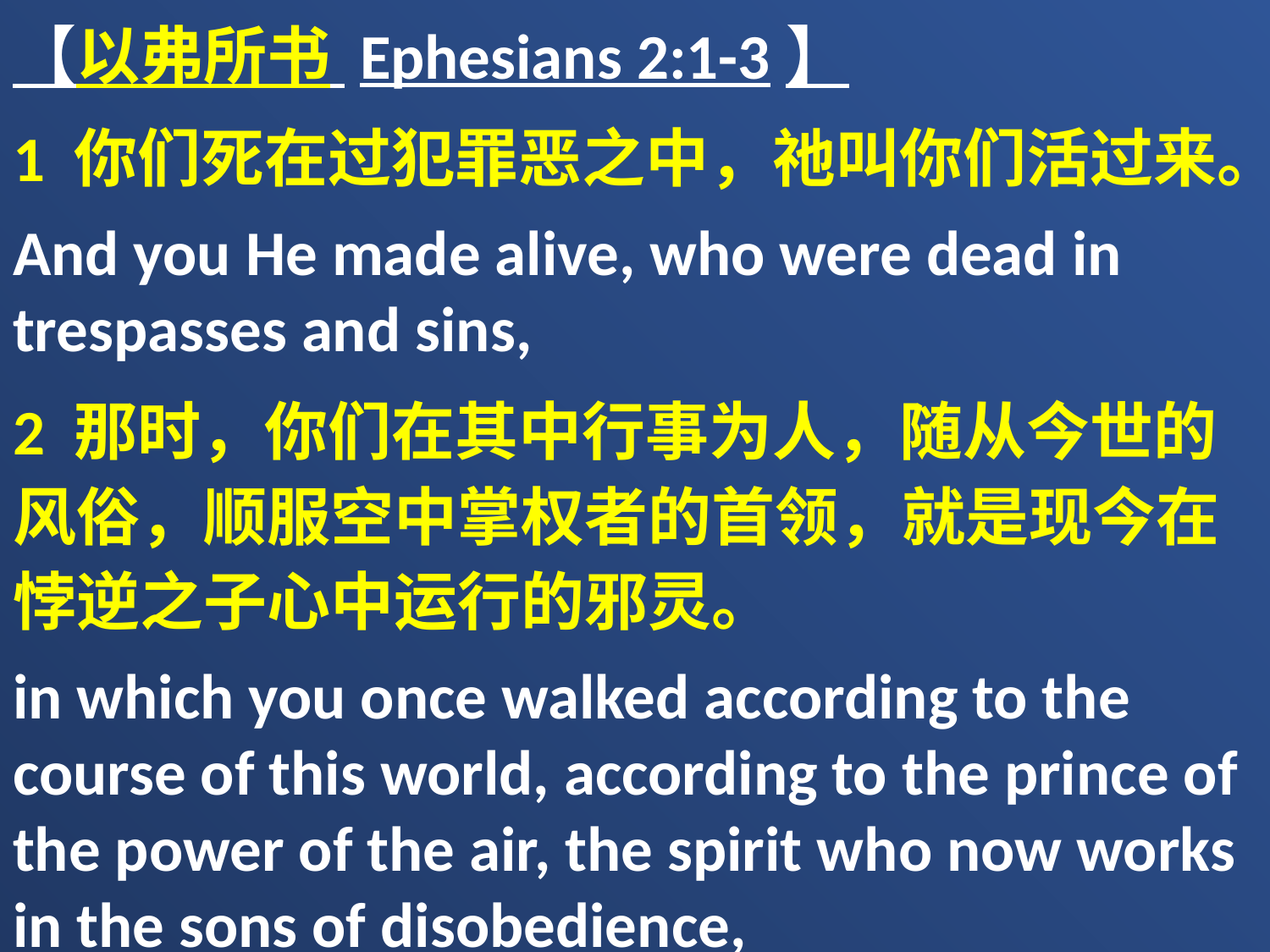

【以弗所书 Ephesians 2:1-3】
1 你们死在过犯罪恶之中，祂叫你们活过来。
And you He made alive, who were dead in trespasses and sins,
2 那时，你们在其中行事为人，随从今世的风俗，顺服空中掌权者的首领，就是现今在悖逆之子心中运行的邪灵。
in which you once walked according to the course of this world, according to the prince of the power of the air, the spirit who now works in the sons of disobedience,